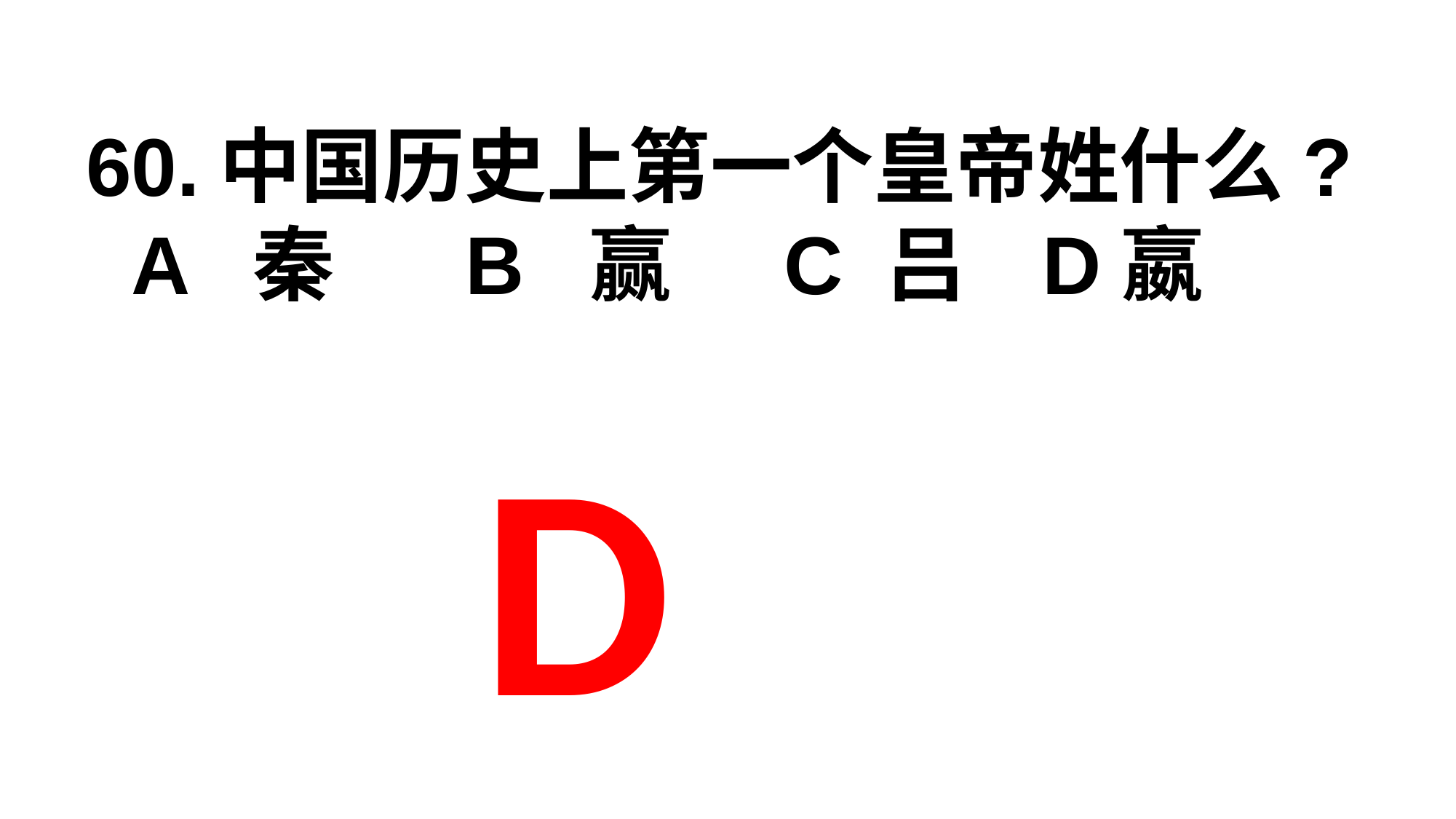

60.中国历史上第一个皇帝姓什么?
  A  秦      B  赢     C 吕   D嬴
D